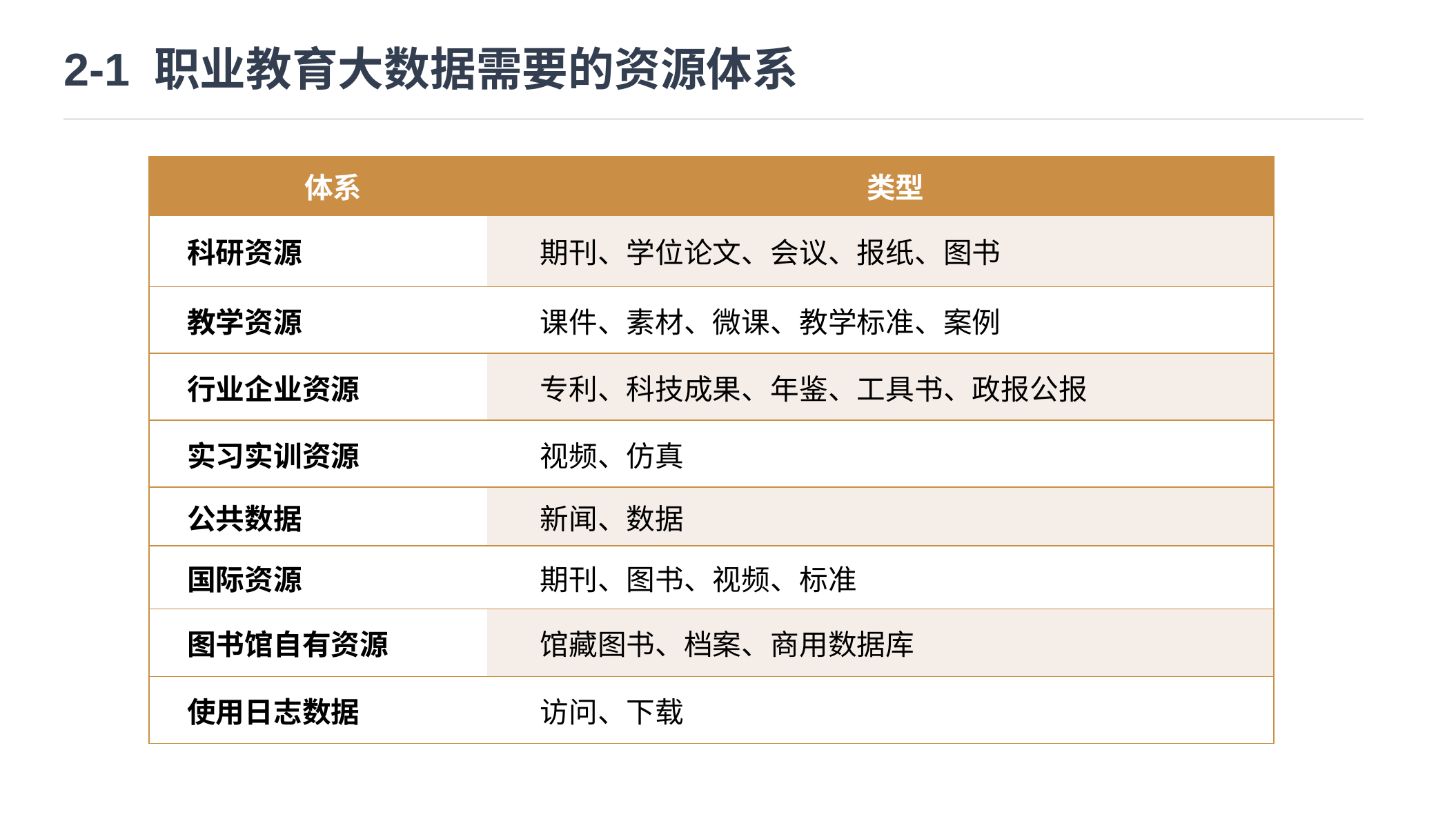

2-1 职业教育大数据需要的资源体系
| 体系 | 类型 |
| --- | --- |
| 科研资源 | 期刊、学位论文、会议、报纸、图书 |
| 教学资源 | 课件、素材、微课、教学标准、案例 |
| 行业企业资源 | 专利、科技成果、年鉴、工具书、政报公报 |
| 实习实训资源 | 视频、仿真 |
| 公共数据 | 新闻、数据 |
| 国际资源 | 期刊、图书、视频、标准 |
| 图书馆自有资源 | 馆藏图书、档案、商用数据库 |
| 使用日志数据 | 访问、下载 |